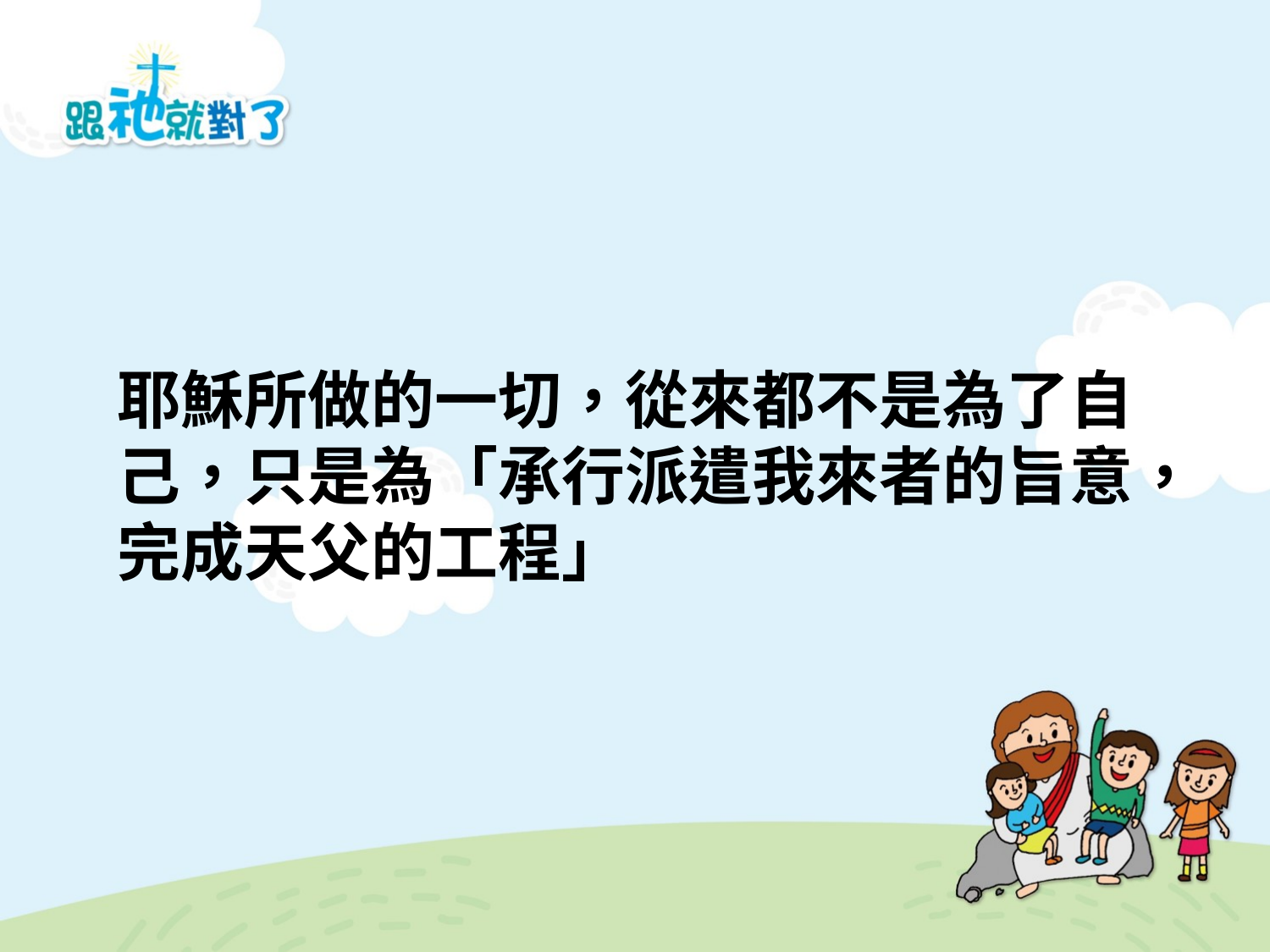

耶穌所做的一切，從來都不是為了自己，只是為「承行派遣我來者的旨意，完成天父的工程」